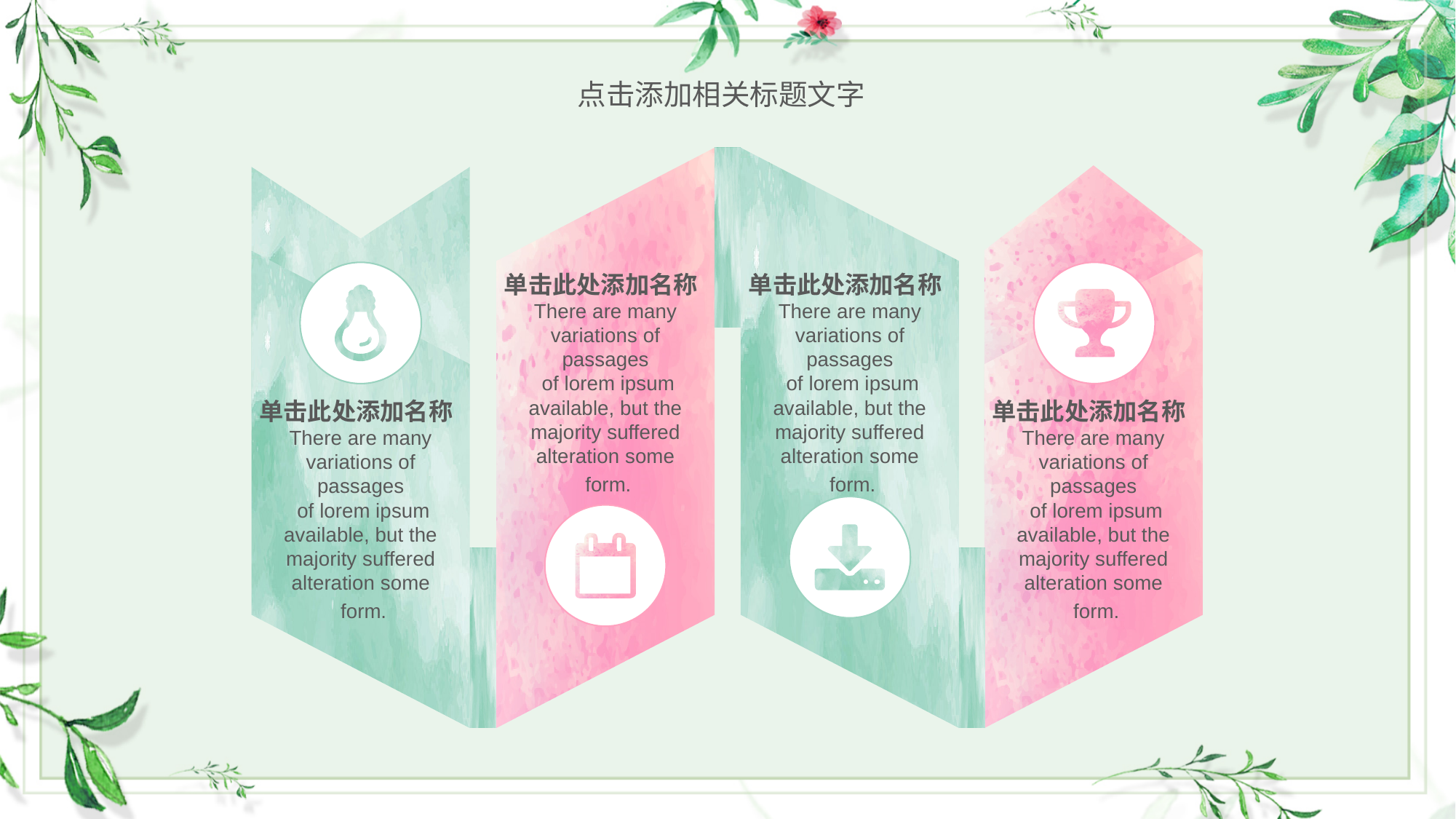

点击添加相关标题文字

单击此处添加名称
There are many variations of passages
 of lorem ipsum available, but the majority suffered alteration some
 form.
单击此处添加名称
There are many variations of passages
 of lorem ipsum available, but the majority suffered alteration some
 form.

单击此处添加名称
There are many variations of passages
 of lorem ipsum available, but the majority suffered alteration some
 form.
单击此处添加名称
There are many variations of passages
 of lorem ipsum available, but the majority suffered alteration some
 form.